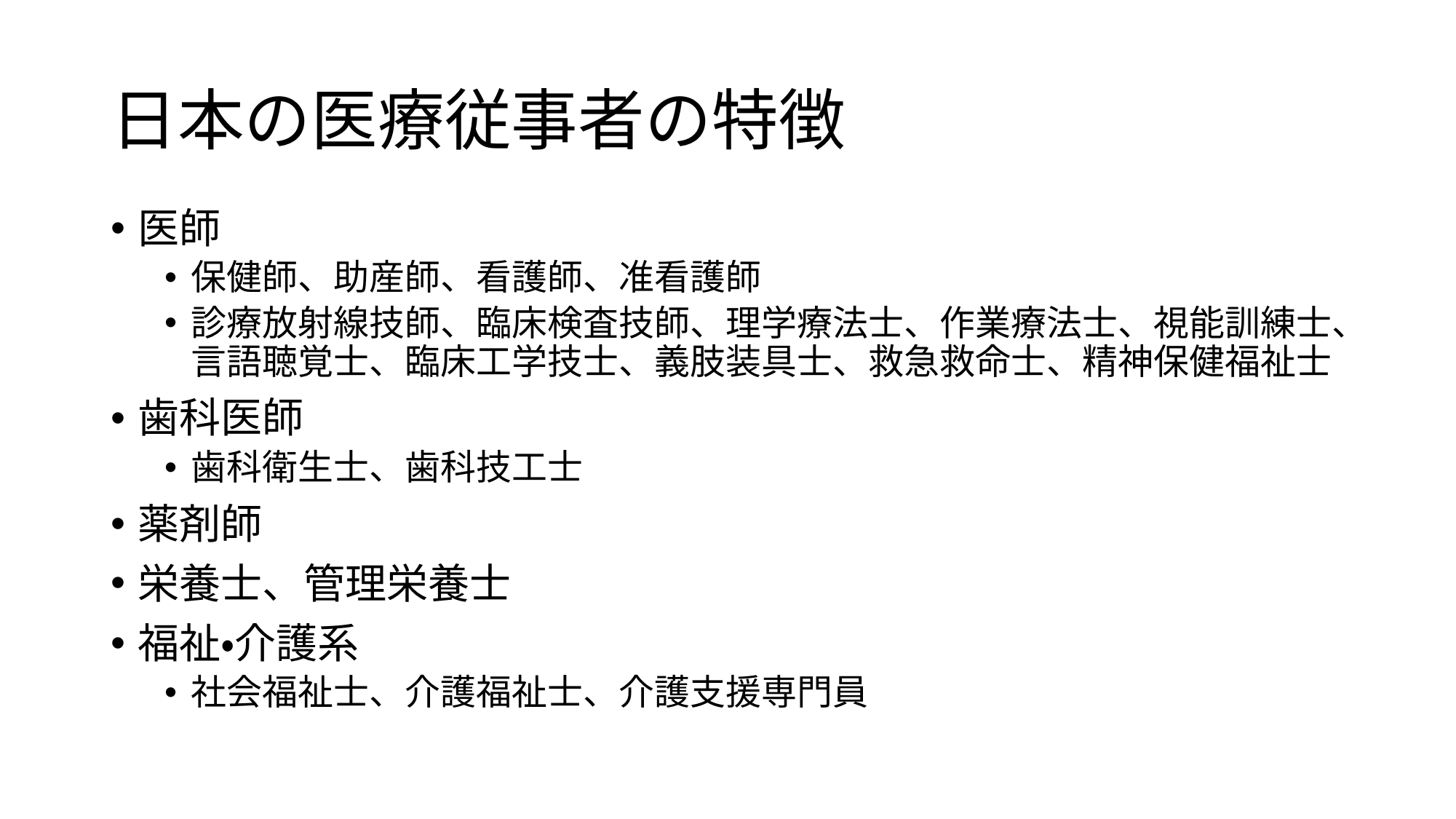

# 日本の医療従事者の特徴
医師
保健師、助産師、看護師、准看護師
診療放射線技師、臨床検査技師、理学療法士、作業療法士、視能訓練士、言語聴覚士、臨床工学技士、義肢装具士、救急救命士、精神保健福祉士
歯科医師
歯科衛生士、歯科技工士
薬剤師
栄養士、管理栄養士
福祉・介護系
社会福祉士、介護福祉士、介護支援専門員